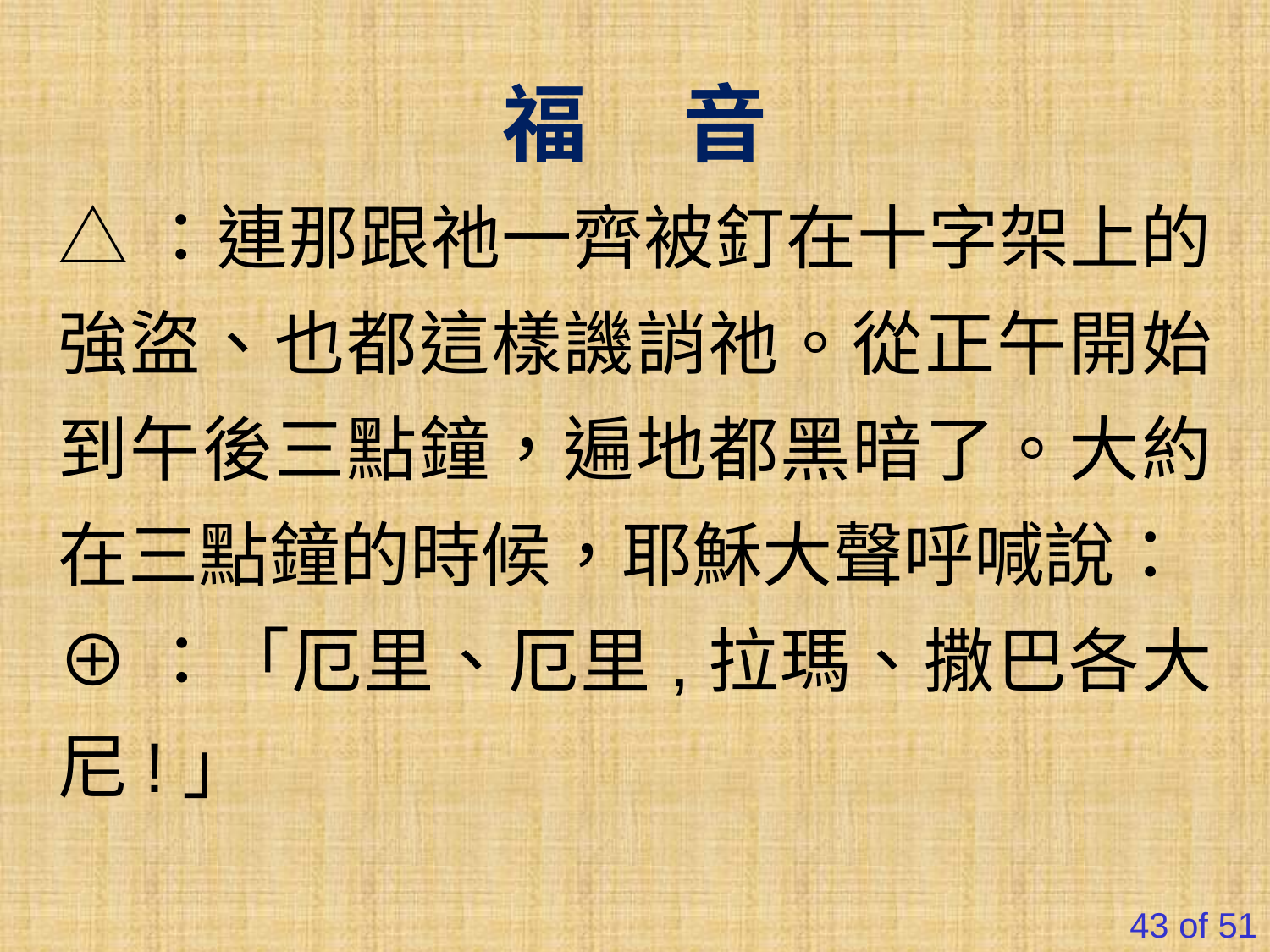

福     音
△：連那跟祂一齊被釘在十字架上的強盜、也都這樣譏誚祂。從正午開始到午後三點鐘，遍地都黑暗了。大約在三點鐘的時候，耶穌大聲呼喊說：
⊕：「厄里、厄里,拉瑪、撒巴各大尼!」
43 of 51